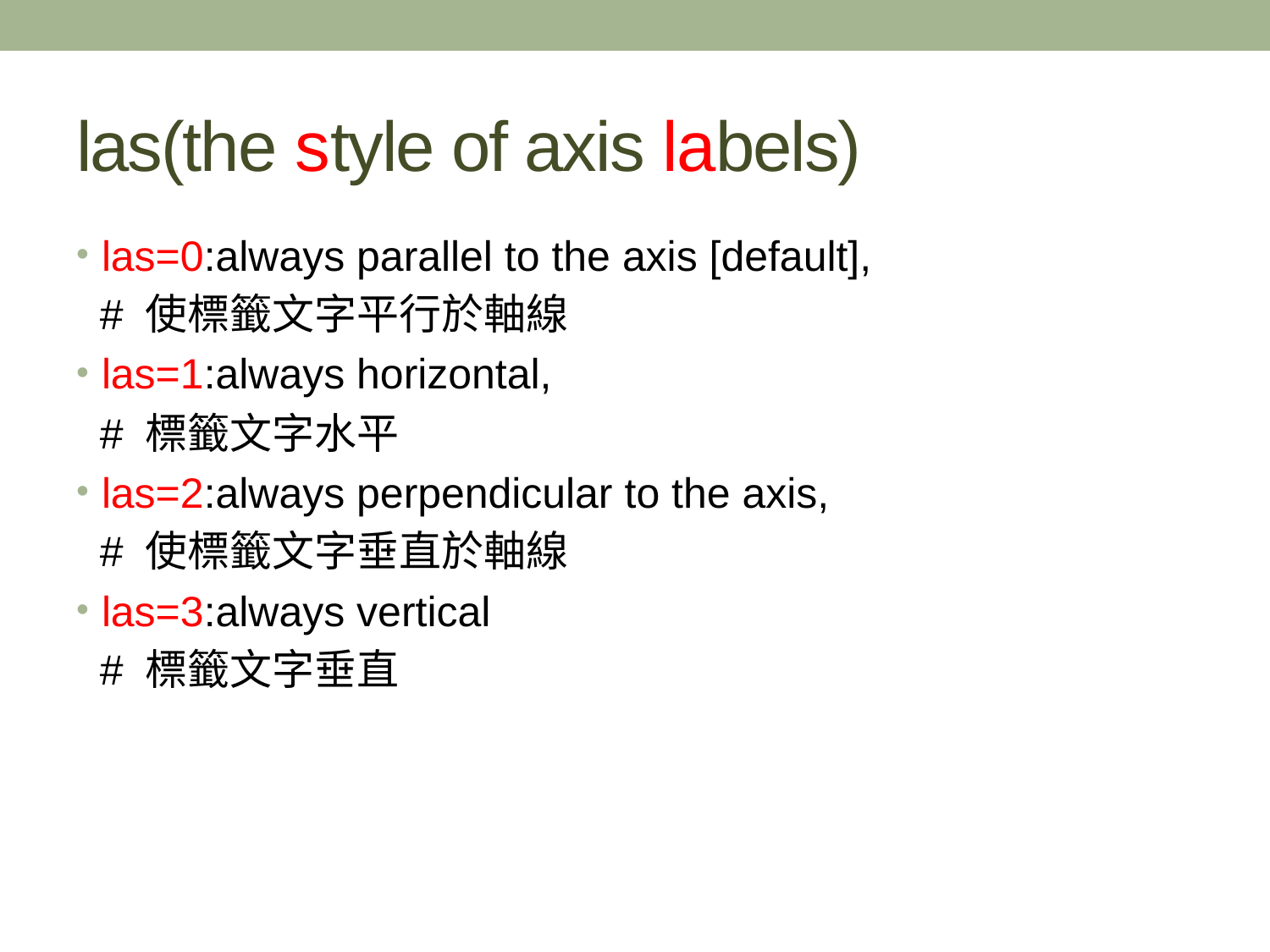

# las(the style of axis labels)
las=0:always parallel to the axis [default],
  # 使標籤文字平行於軸線
las=1:always horizontal,
  # 標籤文字水平
las=2:always perpendicular to the axis,
  # 使標籤文字垂直於軸線
las=3:always vertical
  # 標籤文字垂直